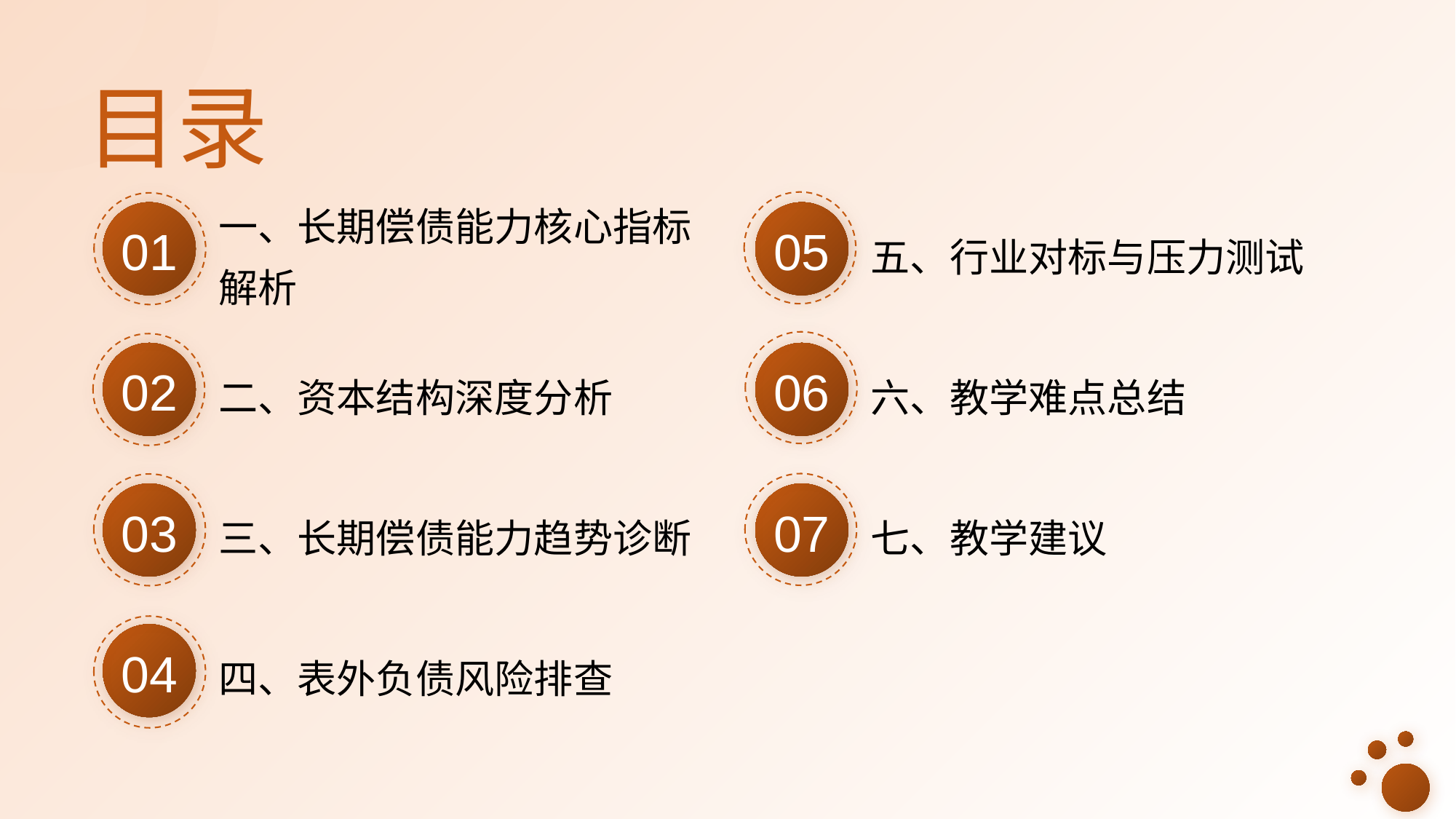

目录

一、长期偿债能力核心指标解析
五、行业对标与压力测试

01
05

二、资本结构深度分析
六、教学难点总结

02
06

三、长期偿债能力趋势诊断
七、教学建议

03
07
四、表外负债风险排查

04